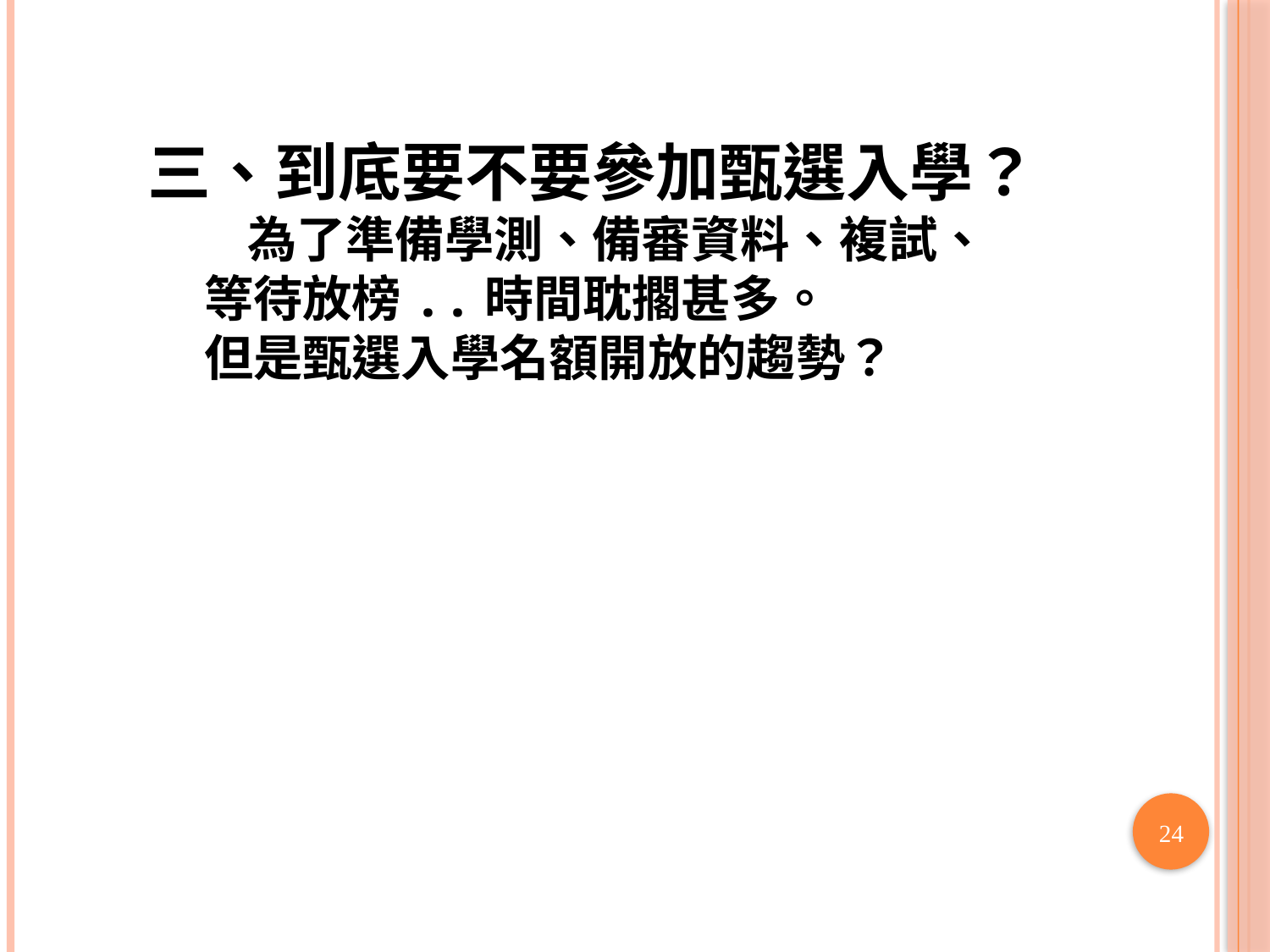

三、到底要不要參加甄選入學？
        為了準備學測、備審資料、複試、
    等待放榜..時間耽擱甚多。
    但是甄選入學名額開放的趨勢？
24